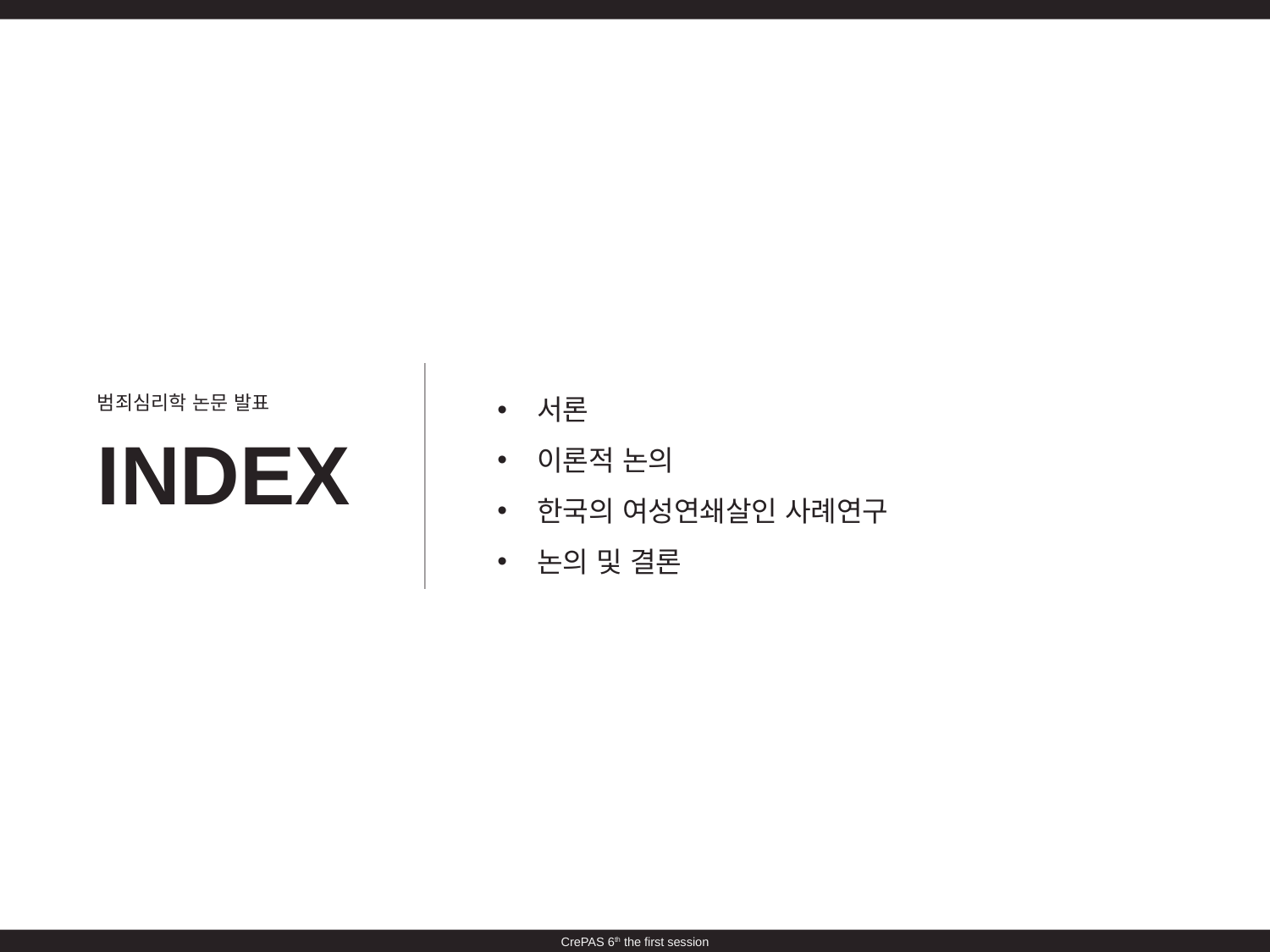

서론
이론적 논의
한국의 여성연쇄살인 사례연구
논의 및 결론
범죄심리학 논문 발표
INDEX
CrePAS 6th the first session